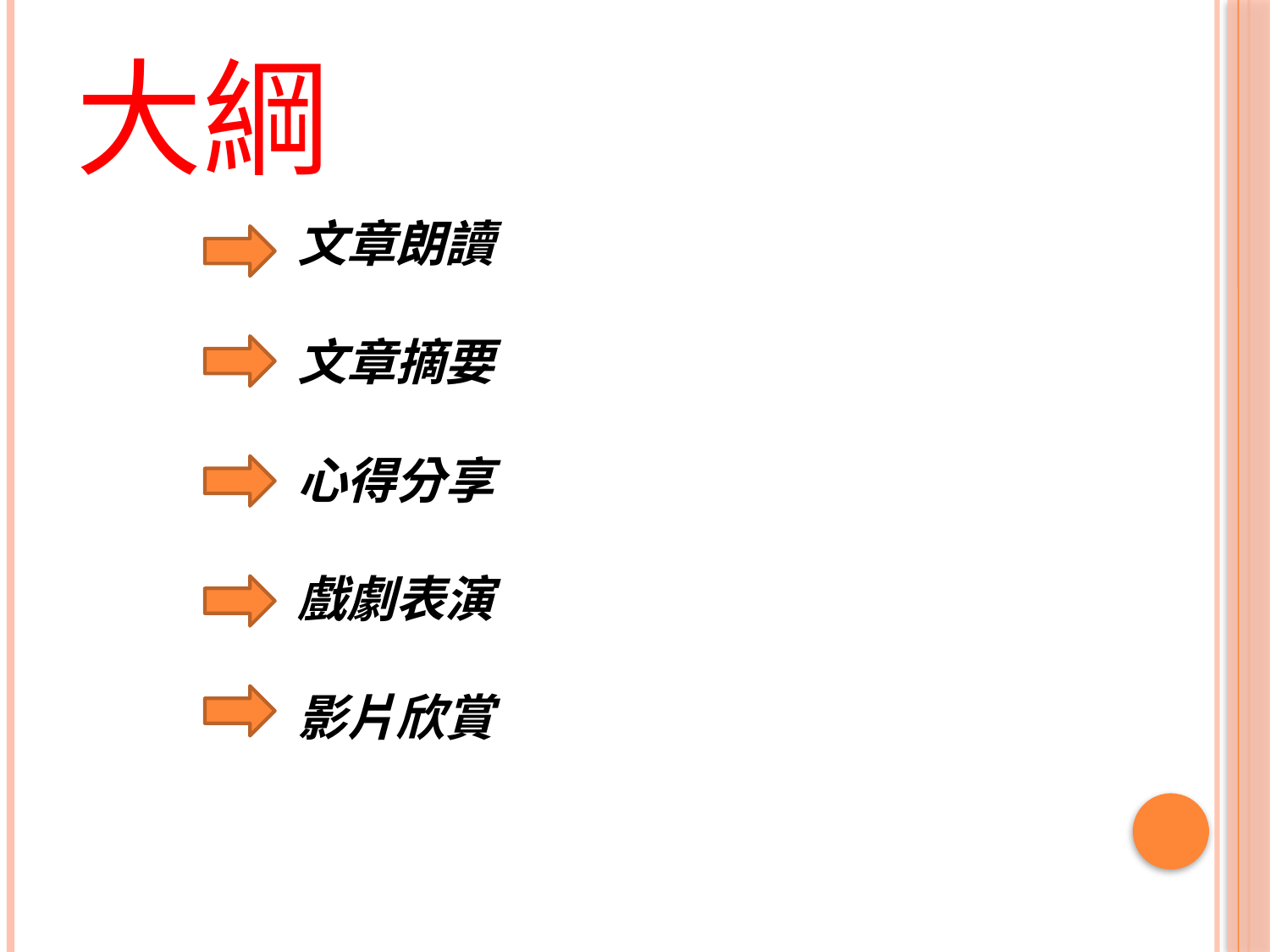

# 大綱
文章朗讀

文章摘要

心得分享

戲劇表演

影片欣賞